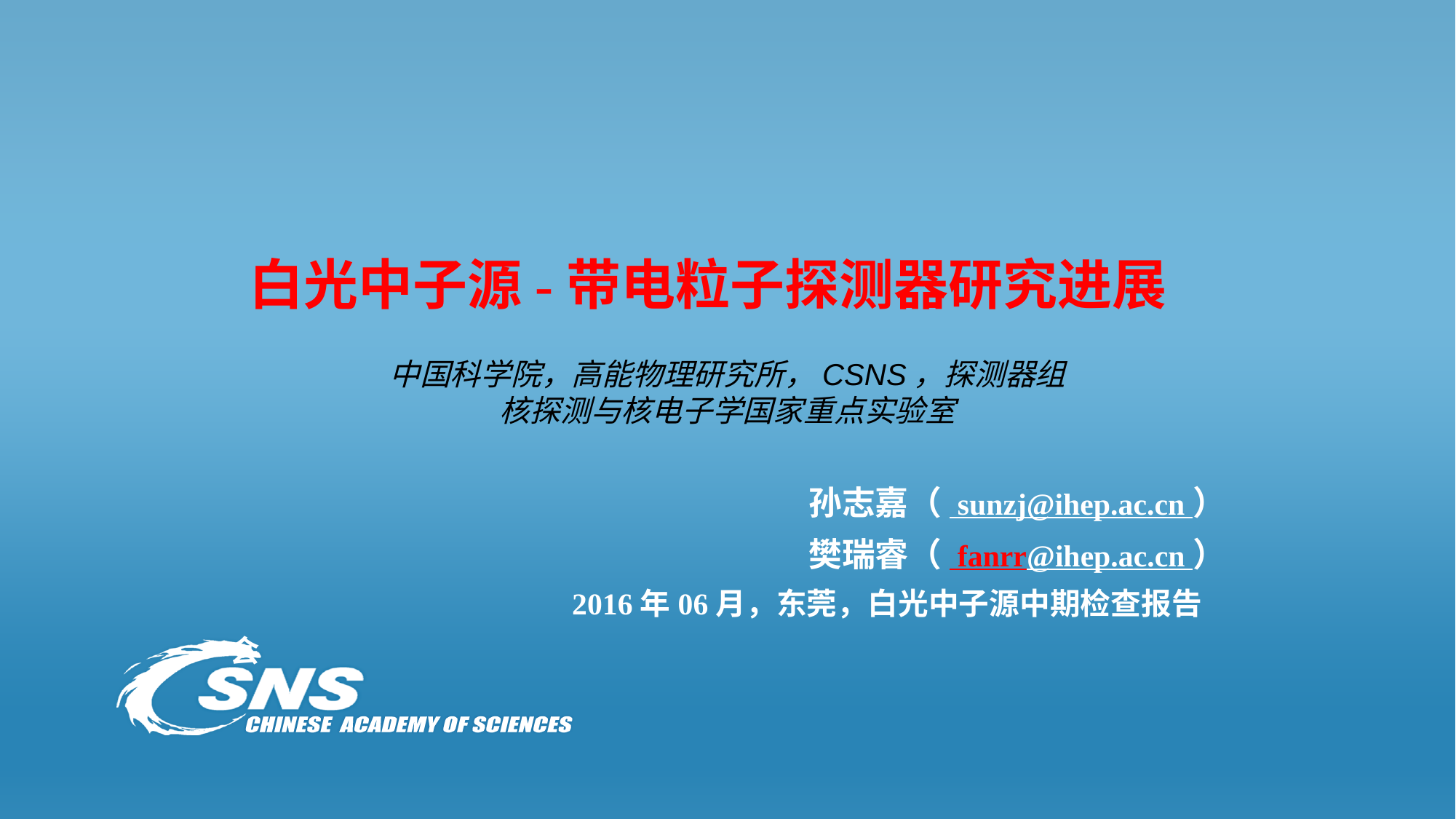

# 白光中子源-带电粒子探测器研究进展
中国科学院，高能物理研究所，CSNS，探测器组
核探测与核电子学国家重点实验室
孙志嘉（ sunzj@ihep.ac.cn ）
樊瑞睿（ fanrr@ihep.ac.cn ）
			  2016年06月，东莞，白光中子源中期检查报告会